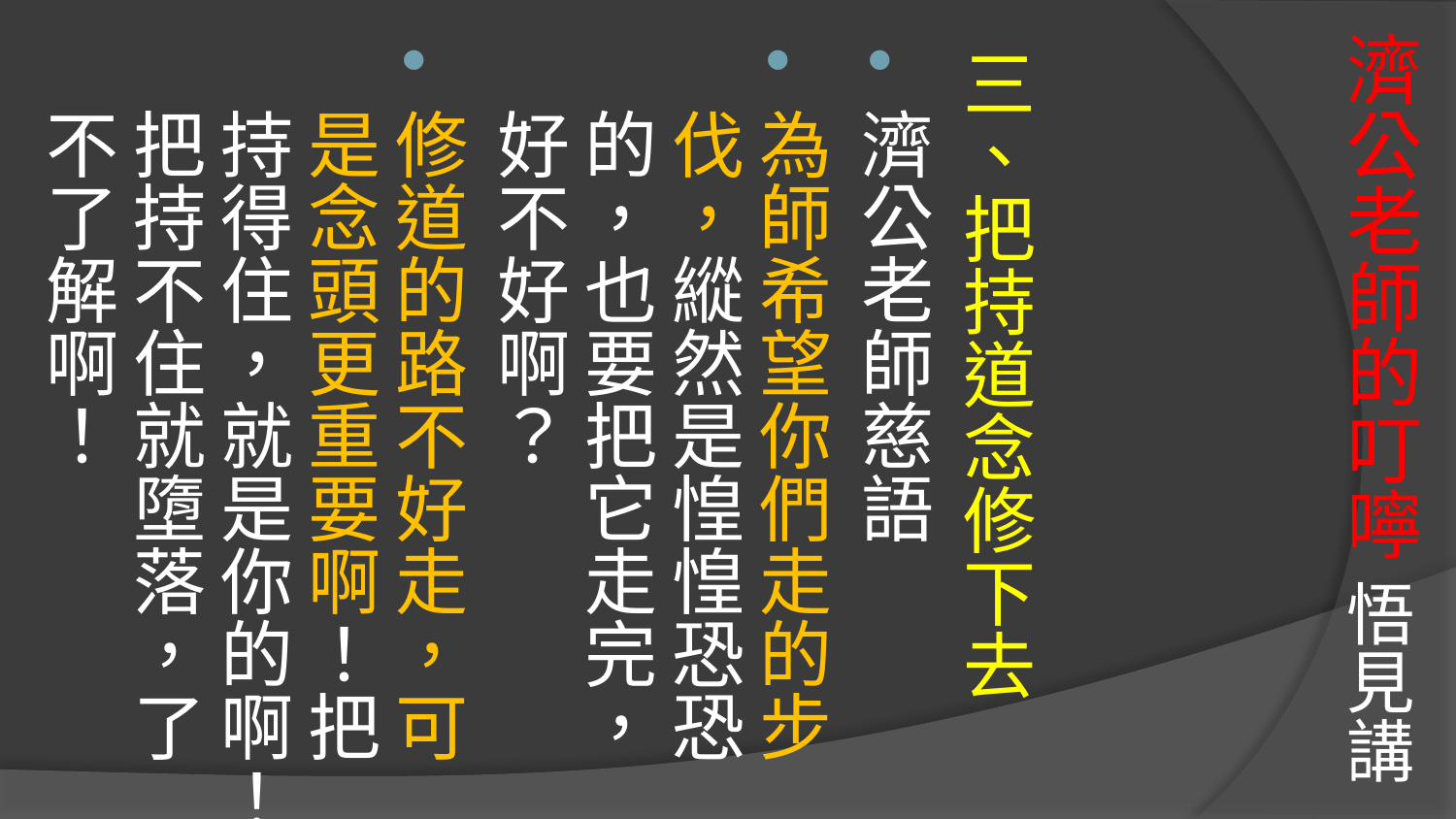

# 濟公老師的叮嚀 悟見講
三、把持道念修下去
濟公老師慈語
為師希望你們走的步伐，縱然是惶惶恐恐的，也要把它走完，好不好啊？
修道的路不好走，可是念頭更重要啊！把持得住，就是你的啊！把持不住就墮落，了不了解啊！